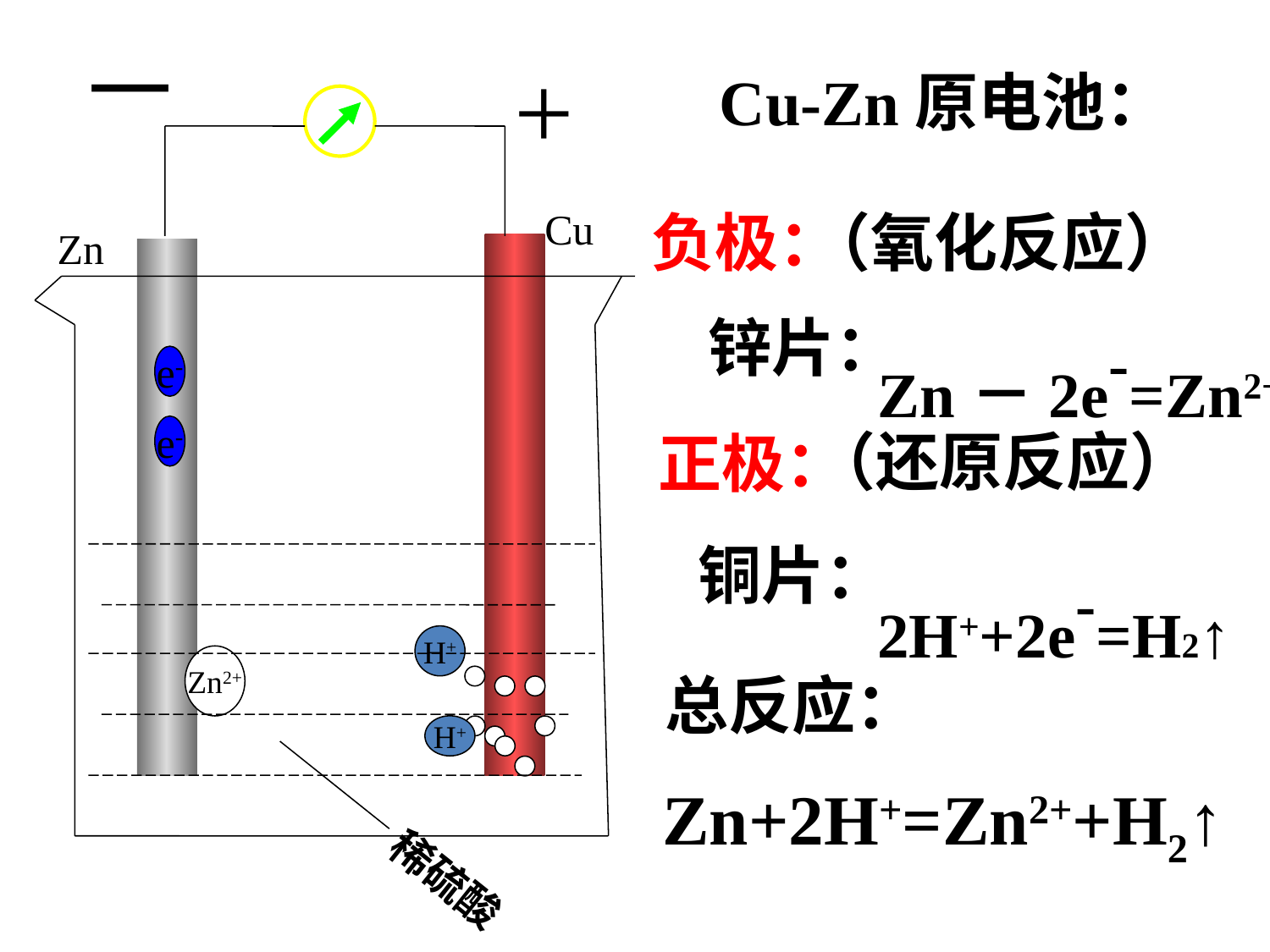

－
+
Cu-Zn原电池：

Cu

负极：
（氧化反应）
Zn

锌片：
Zn－2e-=Zn2+
e-
e-
（还原反应）
正极：
铜片：
2H++2e-=H2↑
H+
Zn2+
总反应：

H+

Zn+2H+=Zn2++H2↑
稀硫酸